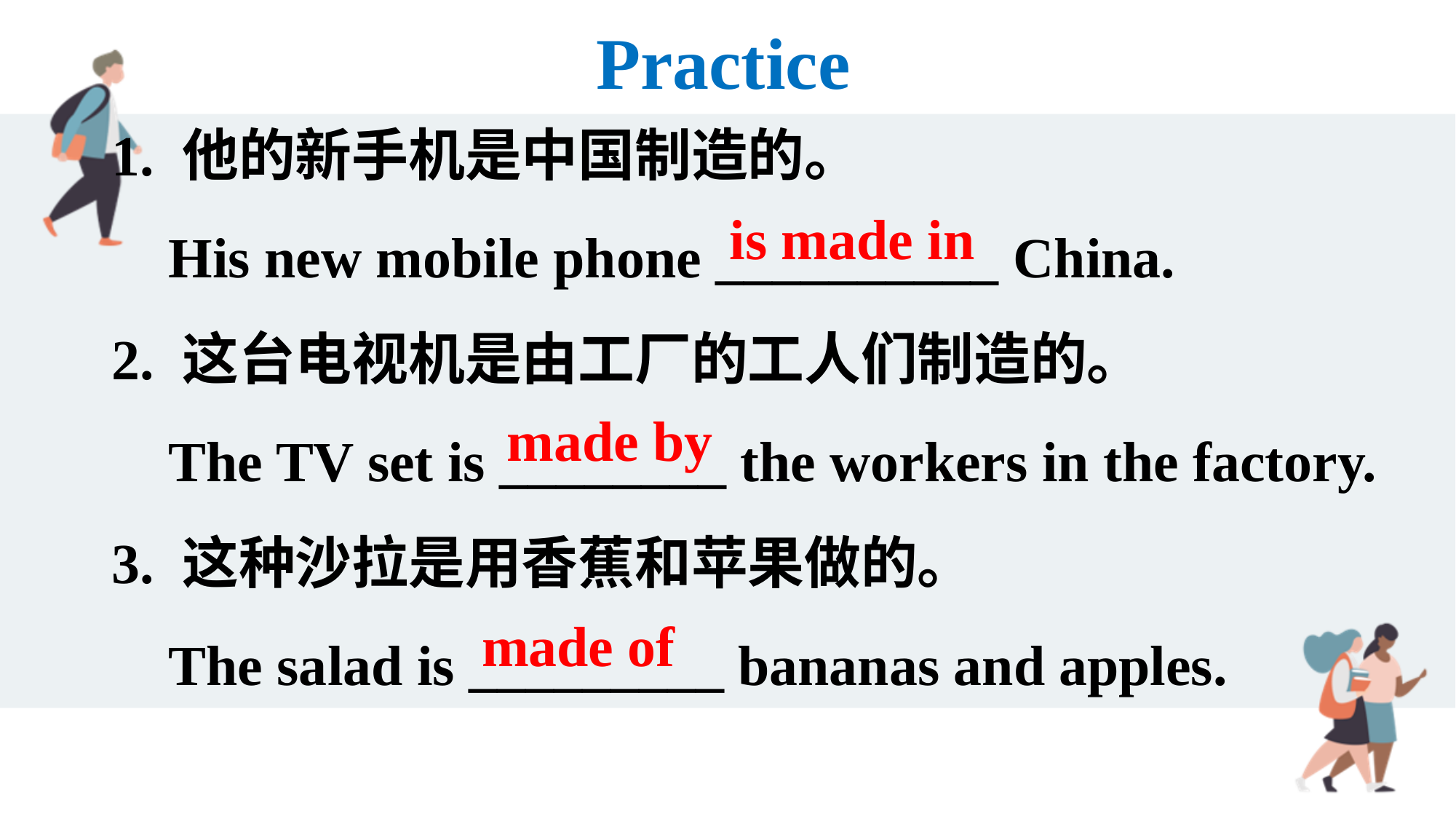

Practice
1. 他的新手机是中国制造的。
    His new mobile phone __________ China.
2. 这台电视机是由工厂的工人们制造的。
    The TV set is ________ the workers in the factory.
3. 这种沙拉是用香蕉和苹果做的。
    The salad is _________ bananas and apples.

is made in
made by
made of